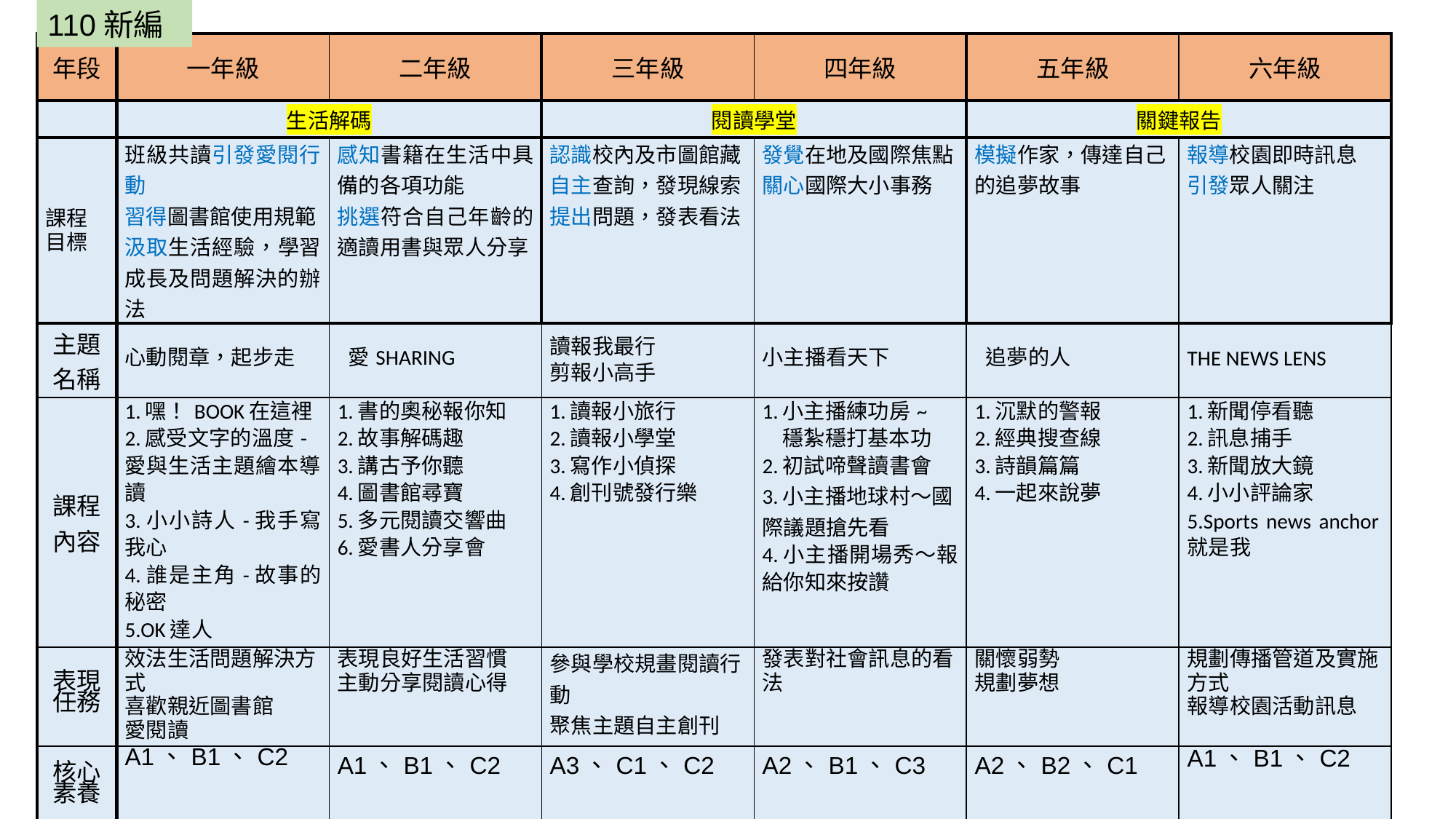

110新編
| 年段 | 一年級 | 二年級 | 三年級 | 四年級 | 五年級 | 六年級 |
| --- | --- | --- | --- | --- | --- | --- |
|  | 生活解碼 |  | 閱讀學堂 |  | 關鍵報告 |  |
| 課程目標 | 班級共讀引發愛閱行動 習得圖書館使用規範 汲取生活經驗，學習成長及問題解決的辦法 | 感知書籍在生活中具備的各項功能 挑選符合自己年齡的適讀用書與眾人分享 | 認識校內及市圖館藏 自主查詢，發現線索提出問題，發表看法 | 發覺在地及國際焦點關心國際大小事務 | 模擬作家，傳達自己的追夢故事 | 報導校園即時訊息 引發眾人關注 |
| 主題名稱 | 心動閱章，起步走 | 愛SHARING | 讀報我最行 剪報小高手 | 小主播看天下 | 追夢的人 | THE NEWS LENS |
| 課程內容 | 1.嘿！BOOK在這裡 2.感受文字的溫度- 愛與生活主題繪本導讀 3.小小詩人-我手寫我心 4.誰是主角-故事的秘密 5.OK達人 | 1.書的奧秘報你知 2.故事解碼趣 3.講古予你聽 4.圖書館尋寶 5.多元閱讀交響曲 6.愛書人分享會 | 1.讀報小旅行 2.讀報小學堂 3.寫作小偵探 4.創刊號發行樂 | 1.小主播練功房~ 穩紮穩打基本功 2.初試啼聲讀書會 3.小主播地球村〜國際議題搶先看 4.小主播開場秀〜報給你知來按讚 | 1.沉默的警報 2.經典搜查線 3.詩韻篇篇 4.一起來說夢 | 1.新聞停看聽 2.訊息捕手 3.新聞放大鏡 4.小小評論家 5.Sports news anchor就是我 |
| 表現任務 | 效法生活問題解決方式 喜歡親近圖書館 愛閱讀 | 表現良好生活習慣 主動分享閱讀心得 | 參與學校規畫閱讀行動 聚焦主題自主創刊 | 發表對社會訊息的看法 | 關懷弱勢 規劃夢想 | 規劃傳播管道及實施方式 報導校園活動訊息 |
| 核心 素養 | A1、B1、C2 | A1、B1、C2 | A3、C1、C2 | A2、B1、C3 | A2、B2、C1 | A1、B1、C2 |